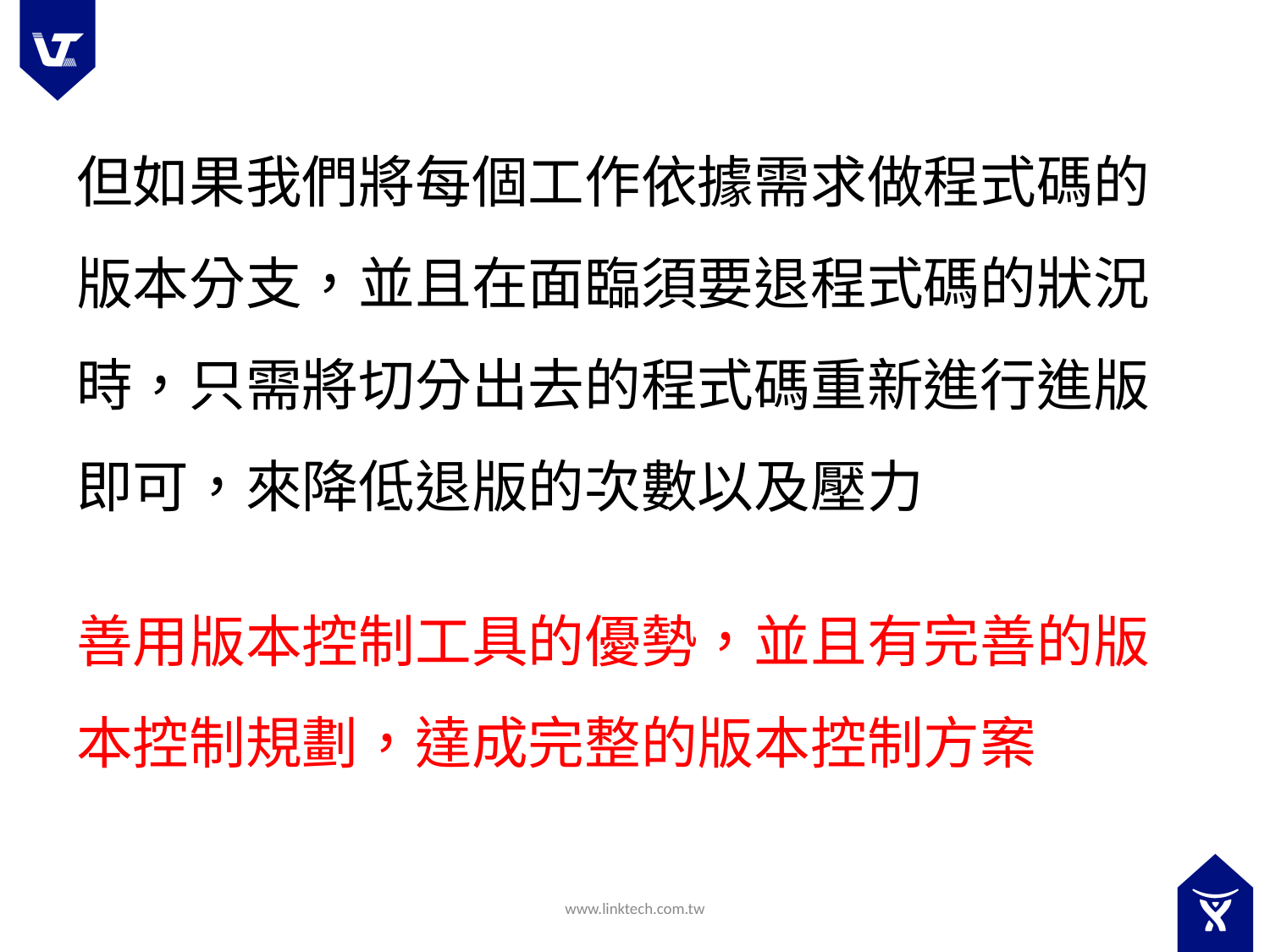

但如果我們將每個工作依據需求做程式碼的版本分支，並且在面臨須要退程式碼的狀況時，只需將切分出去的程式碼重新進行進版即可，來降低退版的次數以及壓力

善用版本控制工具的優勢，並且有完善的版本控制規劃，達成完整的版本控制方案
www.linktech.com.tw